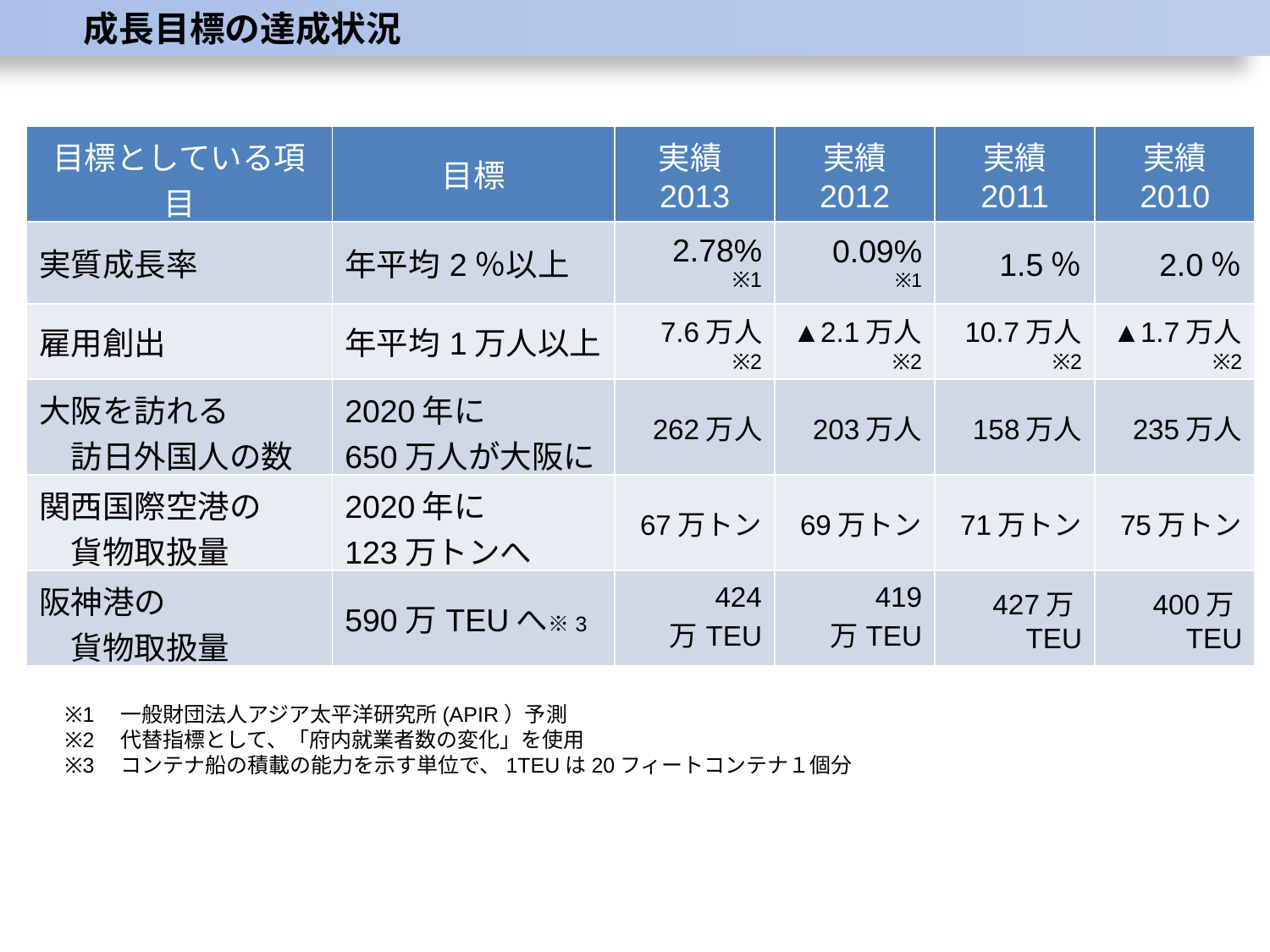

成長目標の達成状況
| 目標としている項目 | 目標 | 実績2013 | 実績 2012 | 実績 2011 | 実績 2010 |
| --- | --- | --- | --- | --- | --- |
| 実質成長率 | 年平均2％以上 | 2.78% ※1 | 0.09% ※1 | 1.5％ | 2.0％ |
| 雇用創出 | 年平均1万人以上 | 7.6万人 ※2 | ▲2.1万人 ※2 | 10.7万人 ※2 | ▲1.7万人 ※2 |
| 大阪を訪れる 　訪日外国人の数 | 2020年に 650万人が大阪に | 262万人 | 203万人 | 158万人 | 235万人 |
| 関西国際空港の 　貨物取扱量 | 2020年に 123万トンへ | 67万トン | 69万トン | 71万トン | 75万トン |
| 阪神港の 　貨物取扱量 | 590万TEUへ※3 | 424 万TEU | 419 万TEU | 427万TEU | 400万TEU |
※1　一般財団法人アジア太平洋研究所(APIR）予測
※2　代替指標として、「府内就業者数の変化」を使用
※3　コンテナ船の積載の能力を示す単位で、1TEUは20フィートコンテナ１個分